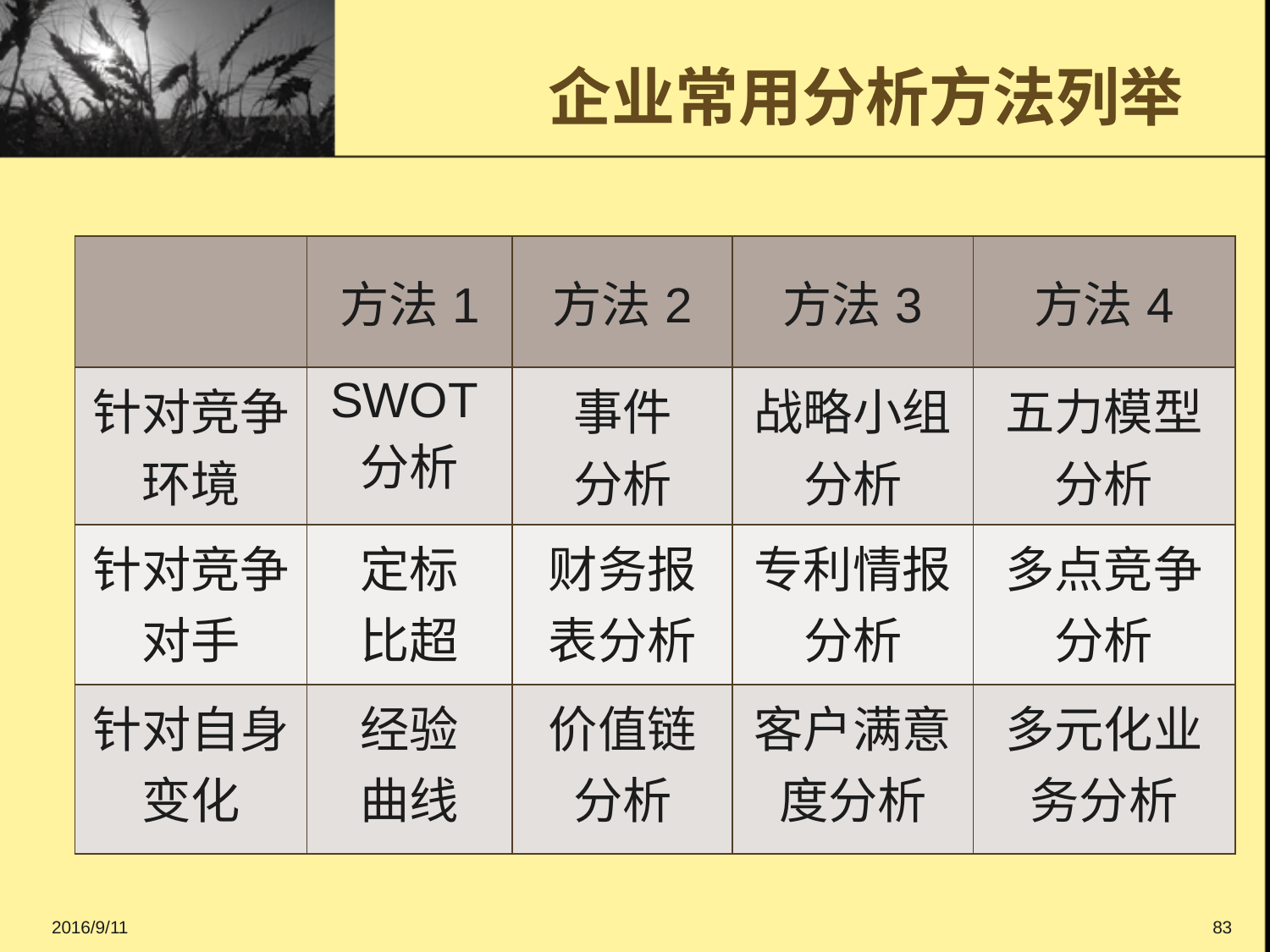

# 企业常用分析方法列举
|  | 方法1 | 方法2 | 方法3 | 方法4 |
| --- | --- | --- | --- | --- |
| 针对竞争环境 | SWOT分析 | 事件 分析 | 战略小组分析 | 五力模型分析 |
| 针对竞争对手 | 定标 比超 | 财务报表分析 | 专利情报分析 | 多点竞争分析 |
| 针对自身变化 | 经验 曲线 | 价值链分析 | 客户满意度分析 | 多元化业务分析 |

2016/9/11

83